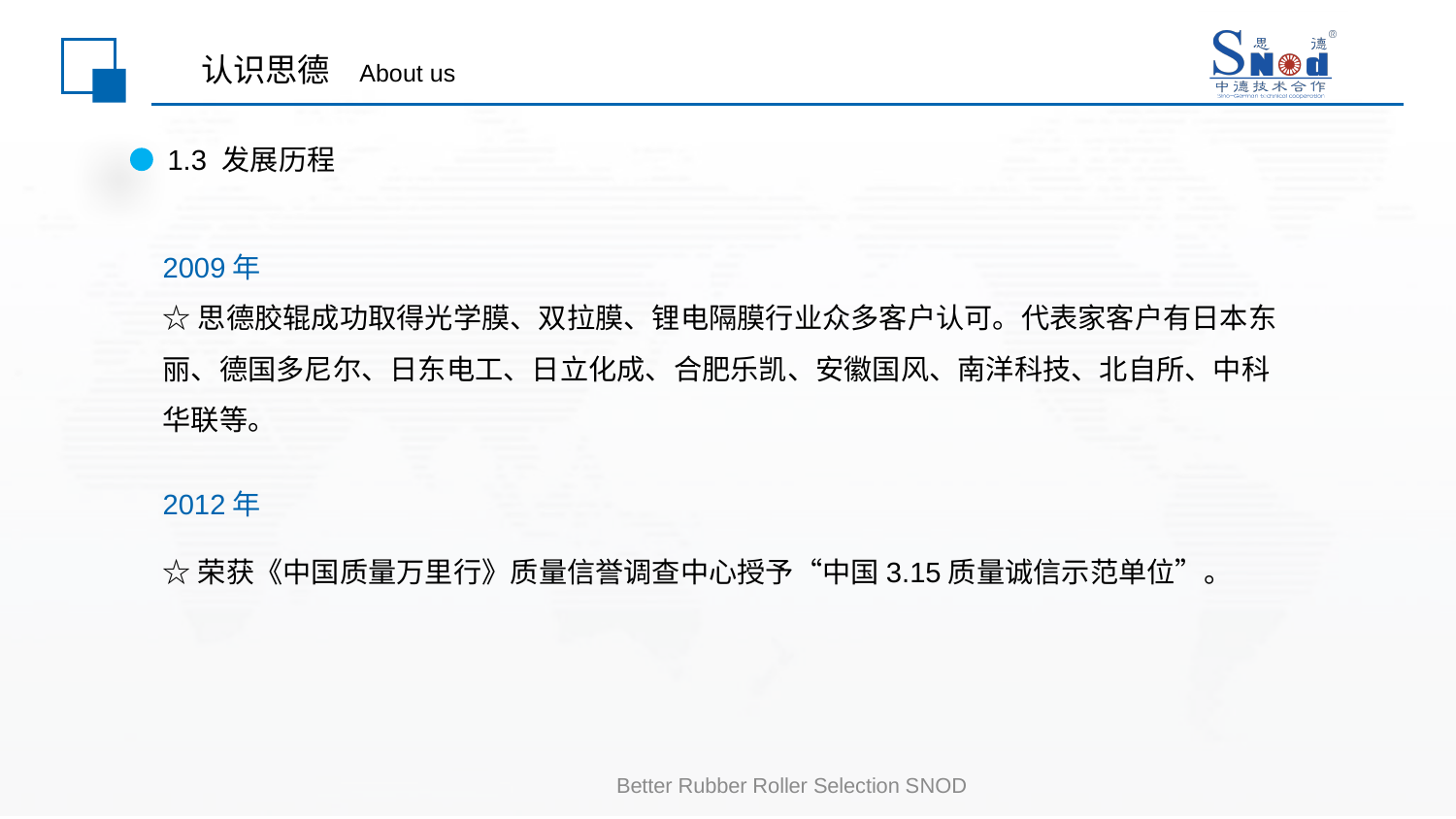

# 认识思德   About us
1.3 发展历程

2009年
☆思德胶辊成功取得光学膜、双拉膜、锂电隔膜行业众多客户认可。代表家客户有日本东丽、德国多尼尔、日东电工、日立化成、合肥乐凯、安徽国风、南洋科技、北自所、中科华联等。

2012年

☆荣获《中国质量万里行》质量信誉调查中心授予“中国3.15质量诚信示范单位”。
​

16
Better Rubber Roller Selection SNOD